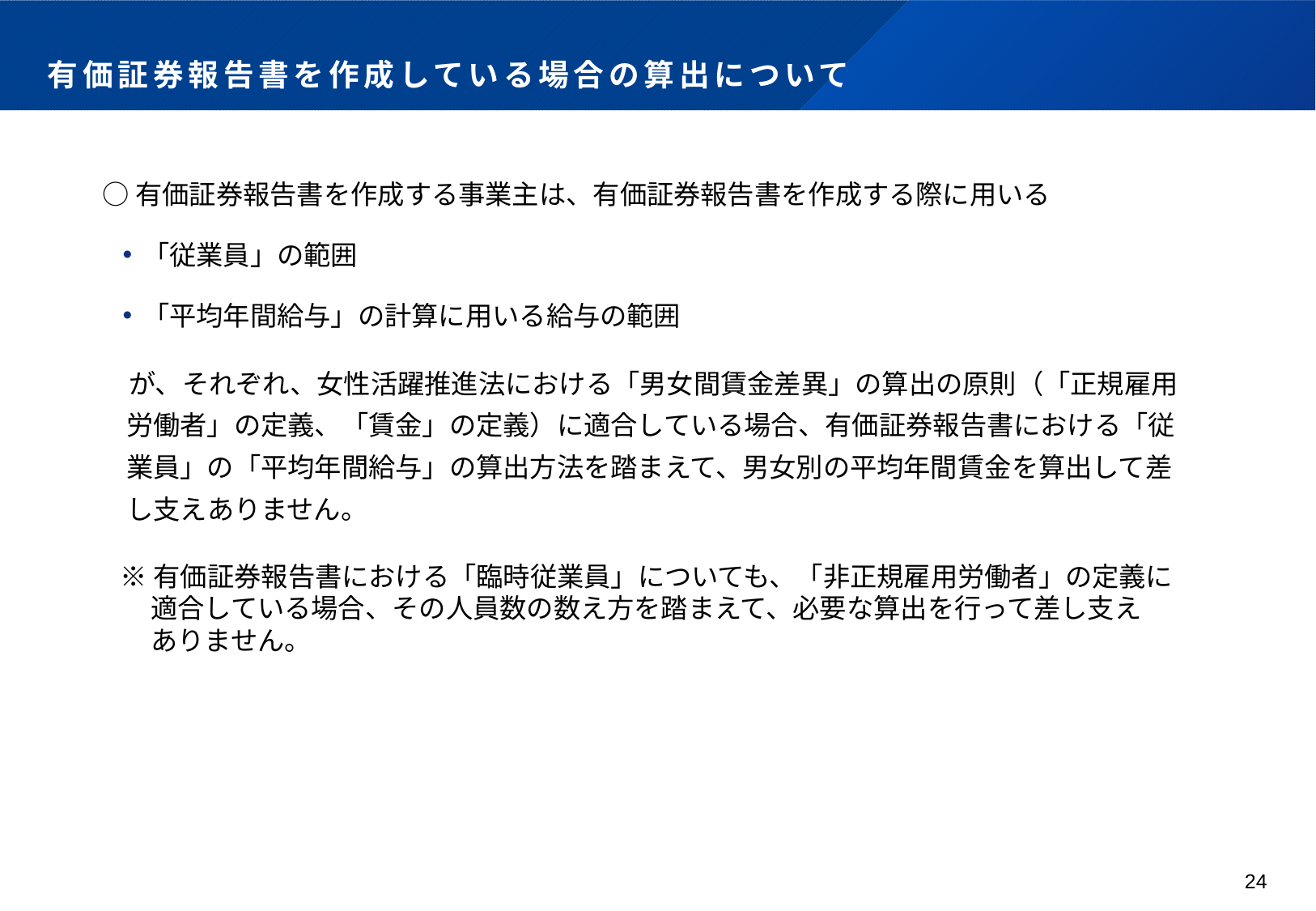

# 有価証券報告書を作成している場合の算出について
○有価証券報告書を作成する事業主は、有価証券報告書を作成する際に用いる
「従業員」の範囲
「平均年間給与」の計算に用いる給与の範囲
　が、それぞれ、女性活躍推進法における「男女間賃金差異」の算出の原則（「正規雇用労働者」の定義、「賃金」の定義）に適合している場合、有価証券報告書における「従業員」の「平均年間給与」の算出方法を踏まえて、男女別の平均年間賃金を算出して差し支えありません。
 ※有価証券報告書における「臨時従業員」についても、「非正規雇用労働者」の定義に
     適合している場合、その人員数の数え方を踏まえて、必要な算出を行って差し支え
     ありません。
24